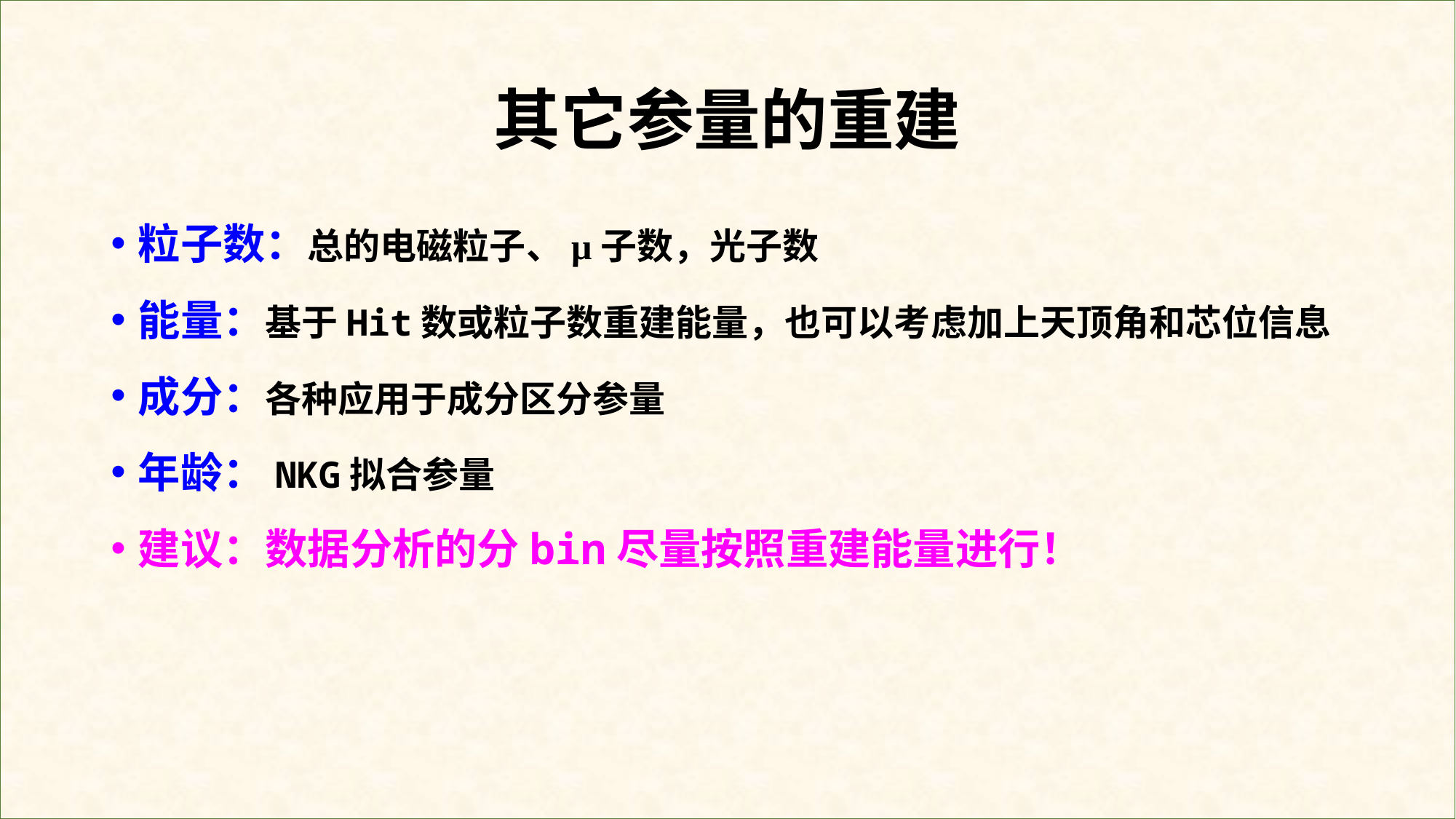

其它参量的重建
粒子数：总的电磁粒子、μ子数，光子数
能量：基于Hit数或粒子数重建能量，也可以考虑加上天顶角和芯位信息
成分：各种应用于成分区分参量
年龄：NKG拟合参量
建议：数据分析的分bin尽量按照重建能量进行！